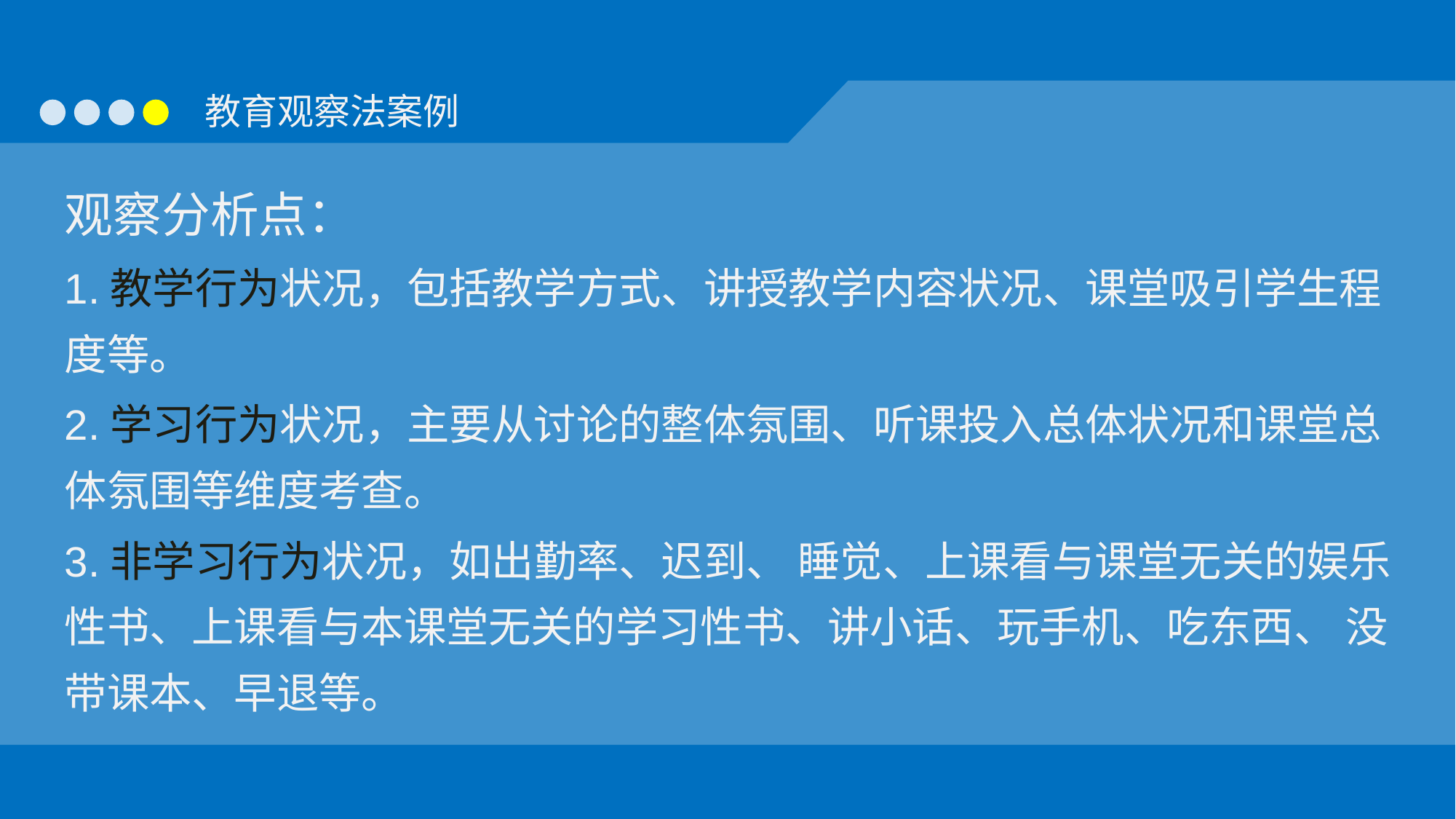

观察分析点：
1.教学行为状况，包括教学方式、讲授教学内容状况、课堂吸引学生程度等。
2.学习行为状况，主要从讨论的整体氛围、听课投入总体状况和课堂总体氛围等维度考查。
3.非学习行为状况，如出勤率、迟到、 睡觉、上课看与课堂无关的娱乐性书、上课看与本课堂无关的学习性书、讲小话、玩手机、吃东西、 没带课本、早退等。